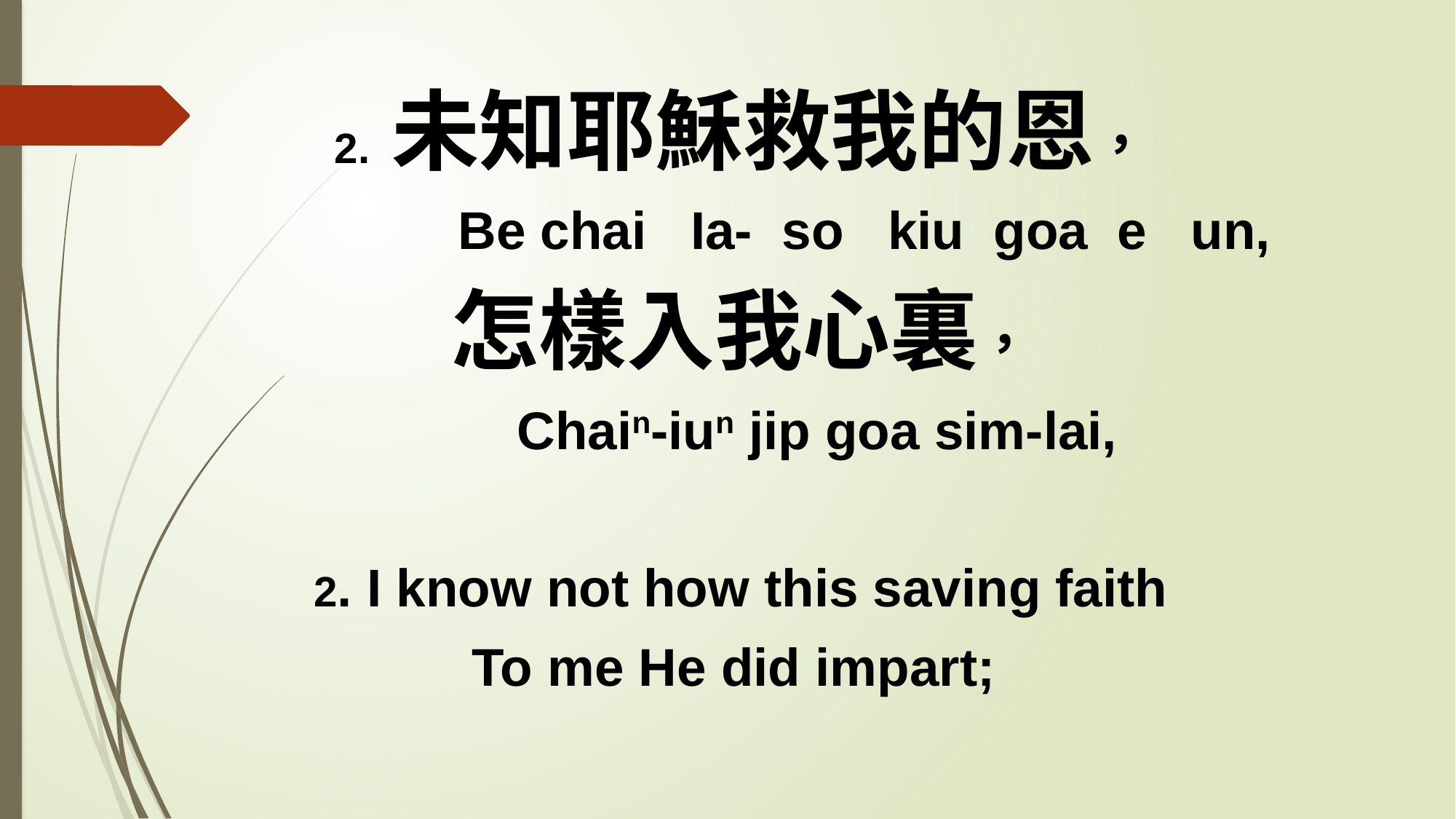

2. 未知耶穌救我的恩，
                     Be chai   Ia-  so   kiu  goa  e   un,
怎樣入我心裏，
                         Chain-iun jip goa sim-lai,

2. I know not how this saving faith
To me He did impart;